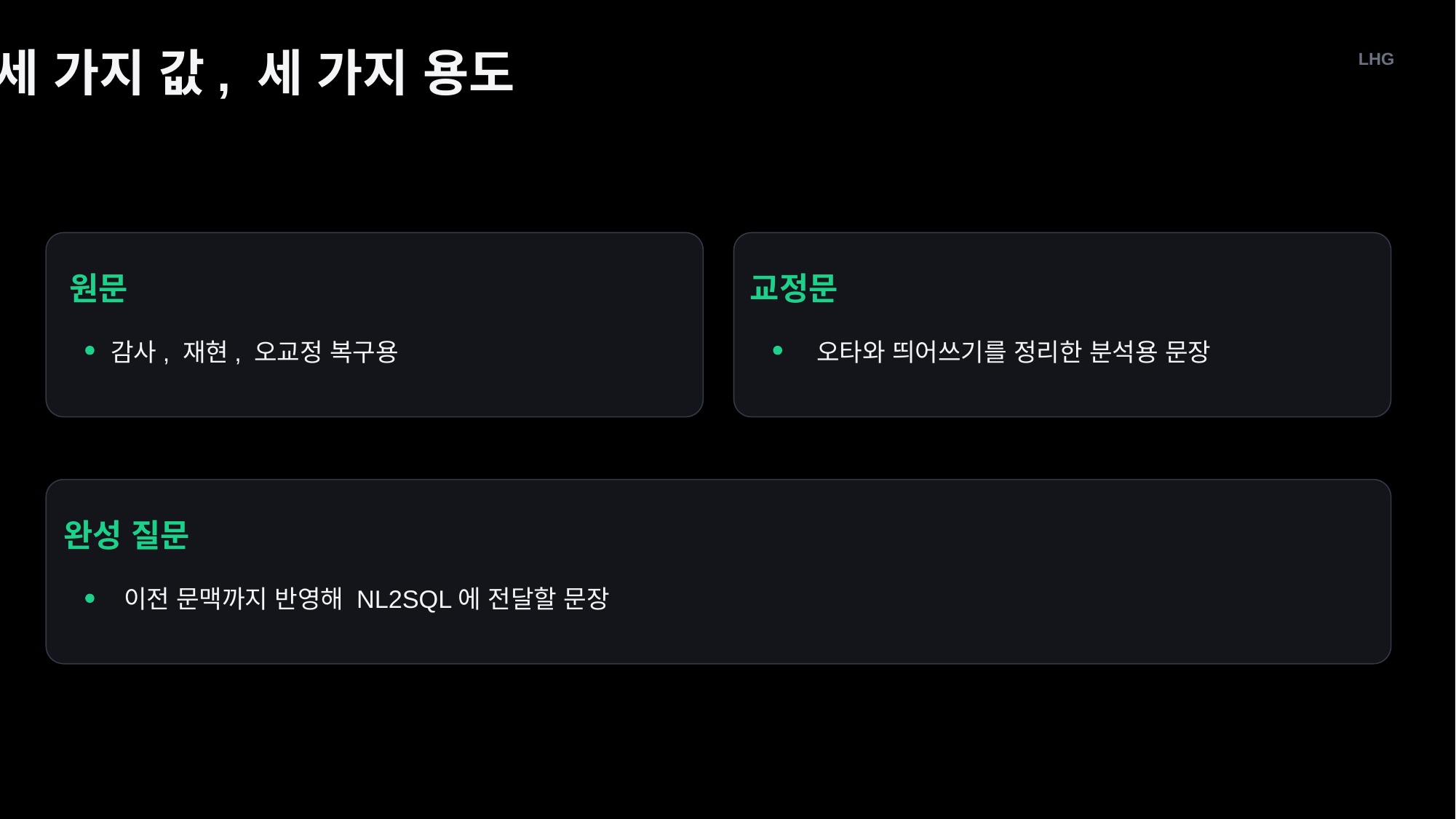

세 가지 값, 세 가지 용도
LHG

원문
교정문
감사, 재현, 오교정 복구용
오타와 띄어쓰기를 정리한 분석용 문장

완성 질문
이전 문맥까지 반영해 NL2SQL에 전달할 문장